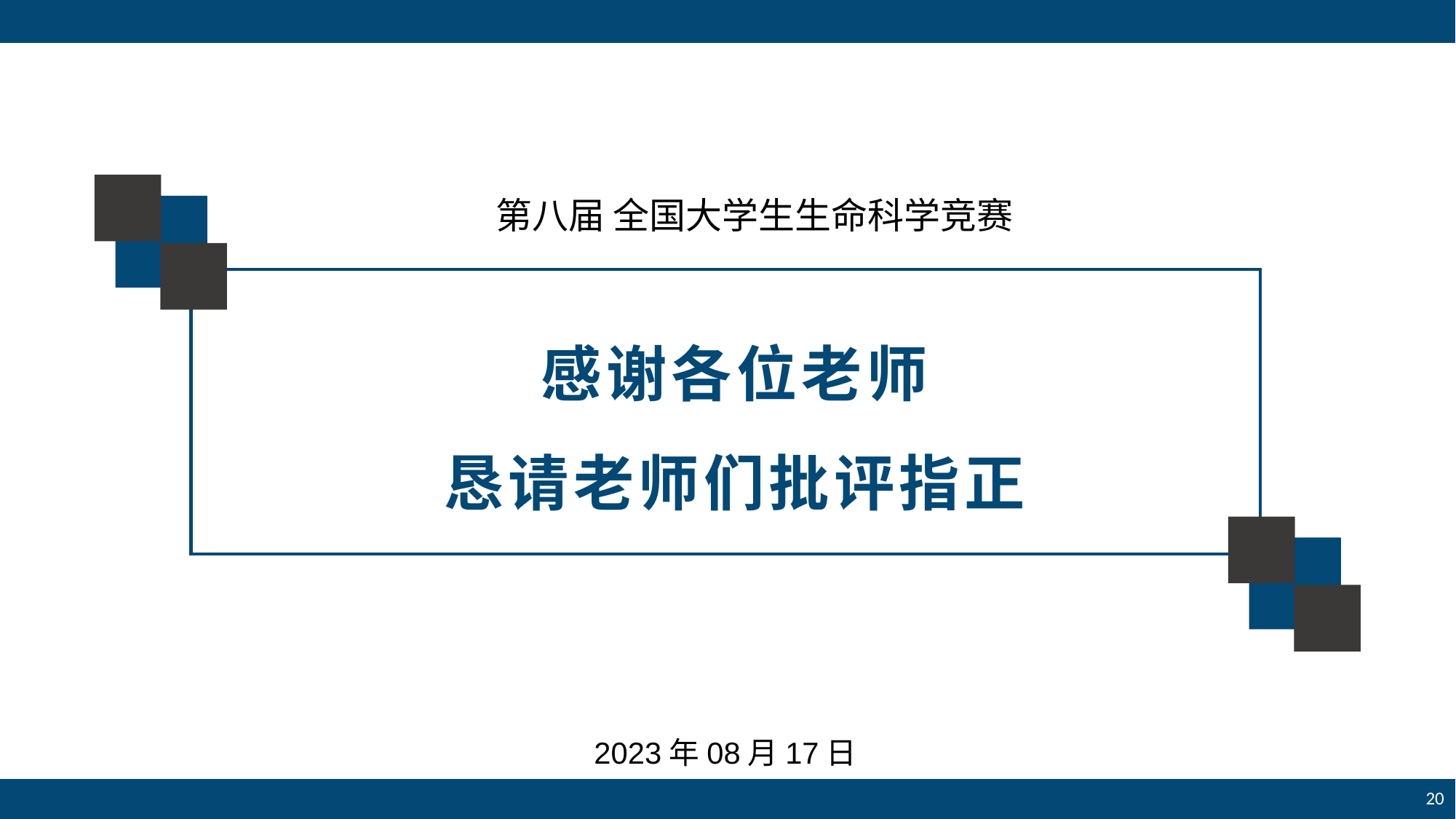

第八届 全国大学生生命科学竞赛

感谢各位老师
恳请老师们批评指正

2023年08月17日
20